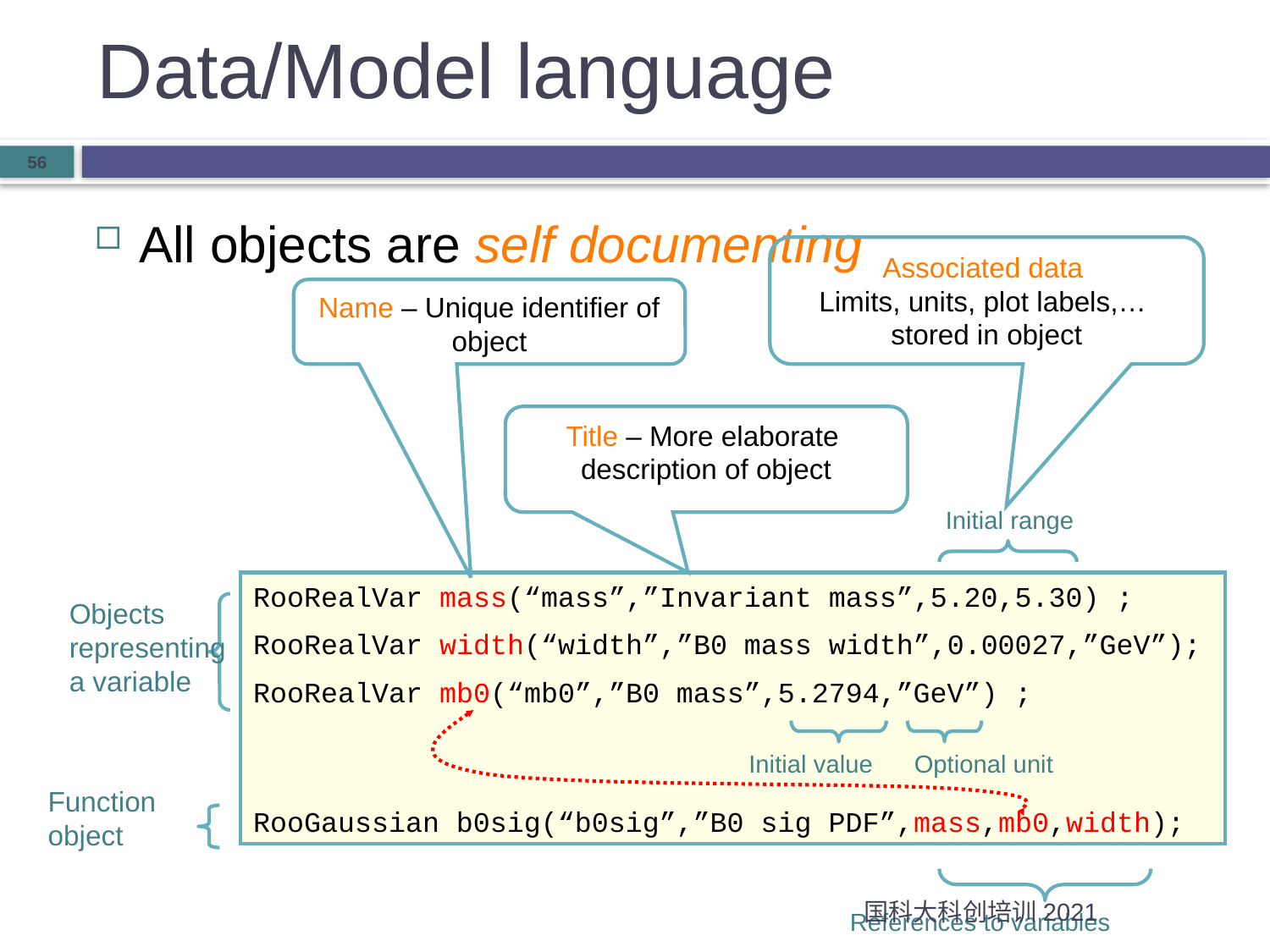

Data/Model language
All objects are self documenting

Associated data
Limits, units, plot labels,…
stored in object
Name – Unique identifier of object
Title – More elaborate
description of object

Initial range
RooRealVar mass(“mass”,”Invariant mass”,5.20,5.30) ;
RooRealVar width(“width”,”B0 mass width”,0.00027,”GeV”);
RooRealVar mb0(“mb0”,”B0 mass”,5.2794,”GeV”) ;

RooGaussian b0sig(“b0sig”,”B0 sig PDF”,mass,mb0,width);
Objects
representing
a variable

Initial value
Optional unit
Function
object

国科大科创培训2021
56
References to variables